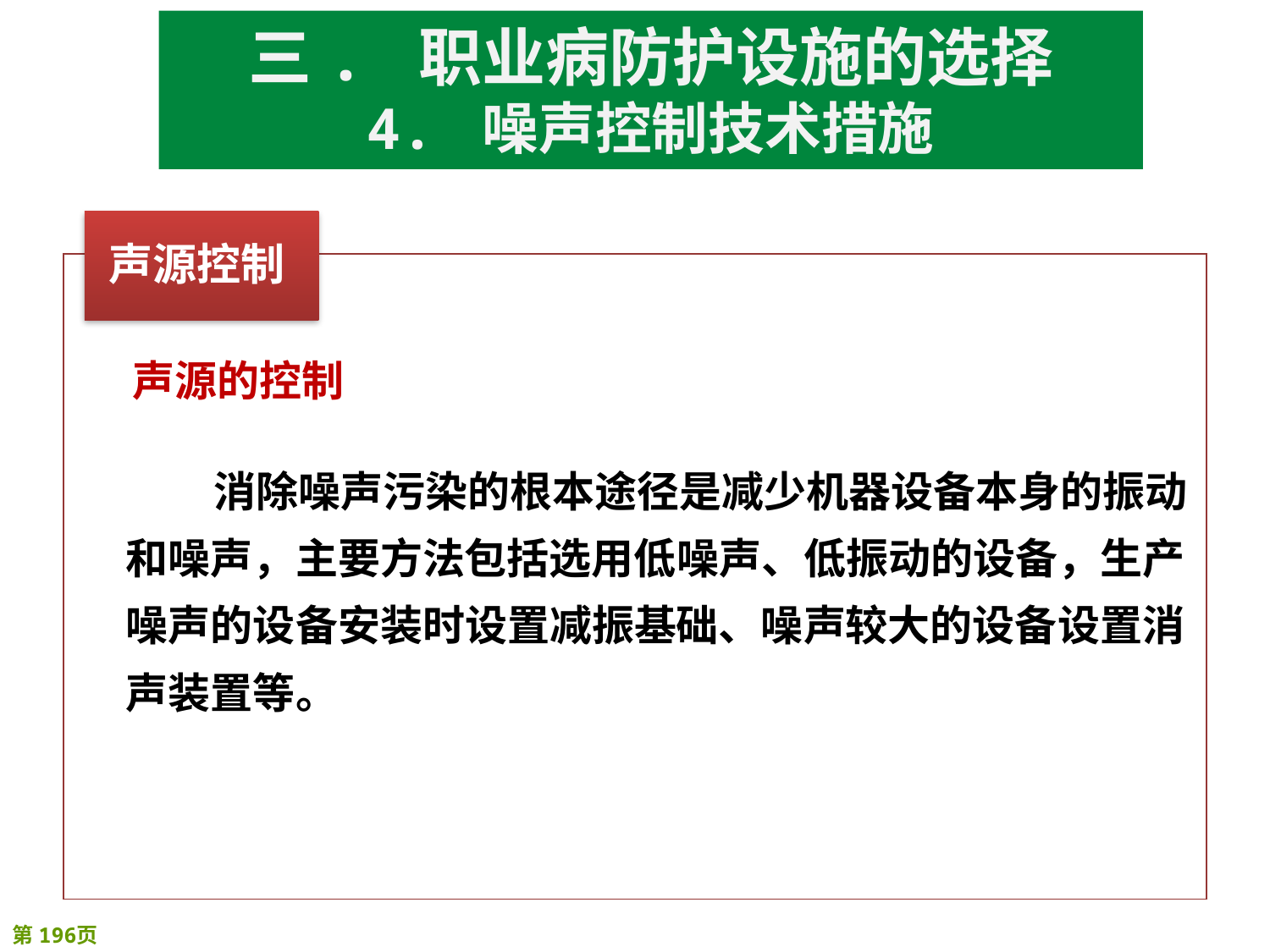

三. 职业病防护设施的选择
4. 噪声控制技术措施
 声源控制

    声源的控制
消除噪声污染的根本途径是减少机器设备本身的振动和噪声，主要方法包括选用低噪声、低振动的设备，生产噪声的设备安装时设置减振基础、噪声较大的设备设置消声装置等。